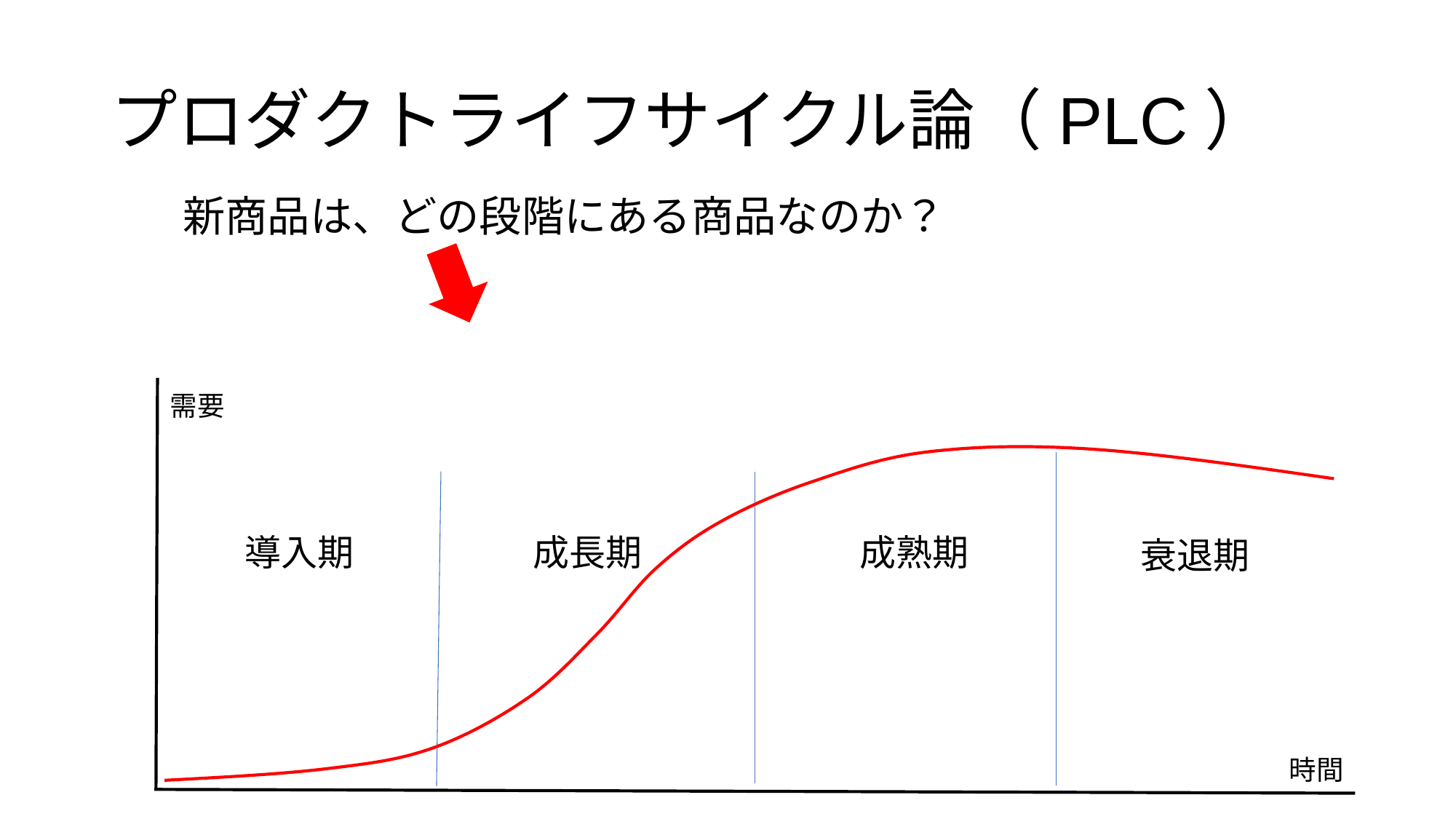

# プロダクトライフサイクル論（PLC）
新商品は、どの段階にある商品なのか？

需要

導入期
成長期
成熟期
衰退期
時間